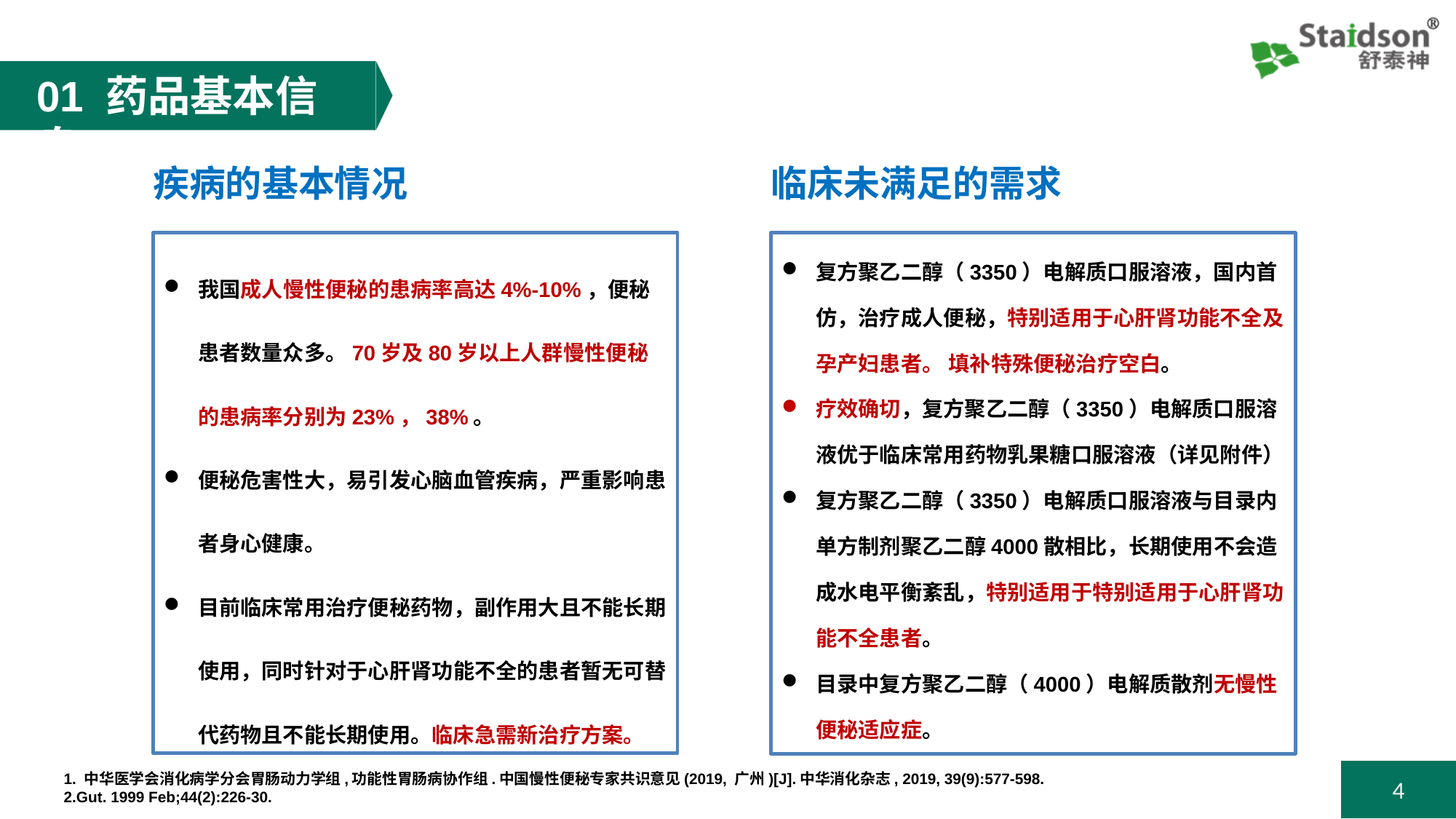

01 药品基本信息
疾病的基本情况
临床未满足的需求
我国成人慢性便秘的患病率高达4%-10%，便秘患者数量众多。70岁及80岁以上人群慢性便秘的患病率分别为23%，38%。
便秘危害性大，易引发心脑血管疾病，严重影响患者身心健康。
目前临床常用治疗便秘药物，副作用大且不能长期使用，同时针对于心肝肾功能不全的患者暂无可替代药物且不能长期使用。临床急需新治疗方案。
复方聚乙二醇（3350）电解质口服溶液，国内首仿，治疗成人便秘，特别适用于心肝肾功能不全及孕产妇患者。 填补特殊便秘治疗空白。
疗效确切，复方聚乙二醇（3350）电解质口服溶液优于临床常用药物乳果糖口服溶液（详见附件）
复方聚乙二醇（3350）电解质口服溶液与目录内单方制剂聚乙二醇4000散相比，长期使用不会造成水电平衡紊乱，特别适用于特别适用于心肝肾功能不全患者。
目录中复方聚乙二醇（4000）电解质散剂无慢性便秘适应症。
1. 中华医学会消化病学分会胃肠动力学组,功能性胃肠病协作组.中国慢性便秘专家共识意见(2019, 广州)[J].中华消化杂志, 2019, 39(9):577-598.
2.Gut. 1999 Feb;44(2):226-30.